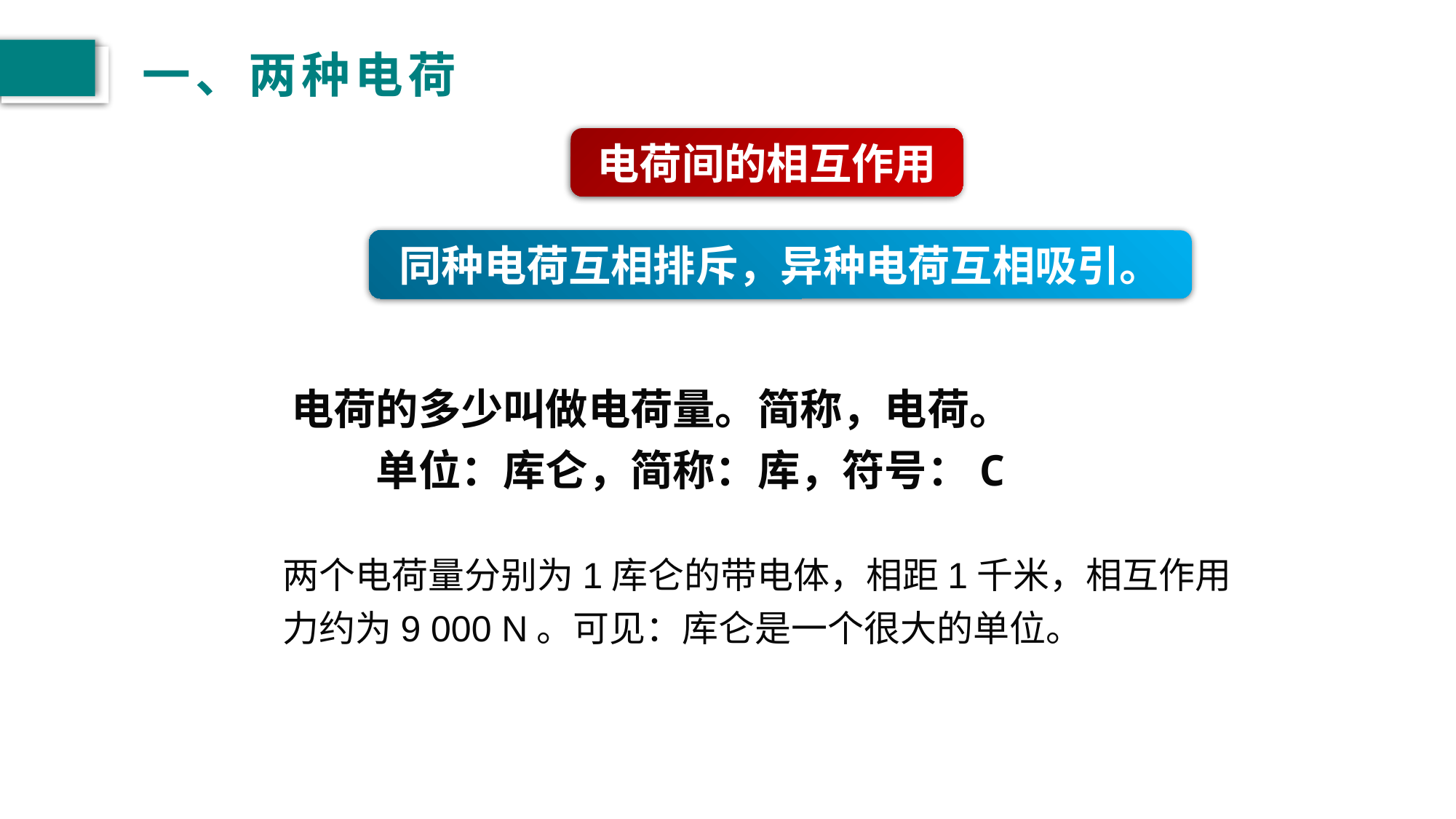

# 一、两种电荷
电荷间的相互作用
同种电荷互相排斥，异种电荷互相吸引。
电荷的多少叫做电荷量。简称，电荷。
　　单位：库仑，简称：库，符号：C
两个电荷量分别为1库仑的带电体，相距1千米，相互作用力约为9 000 N。可见：库仑是一个很大的单位。